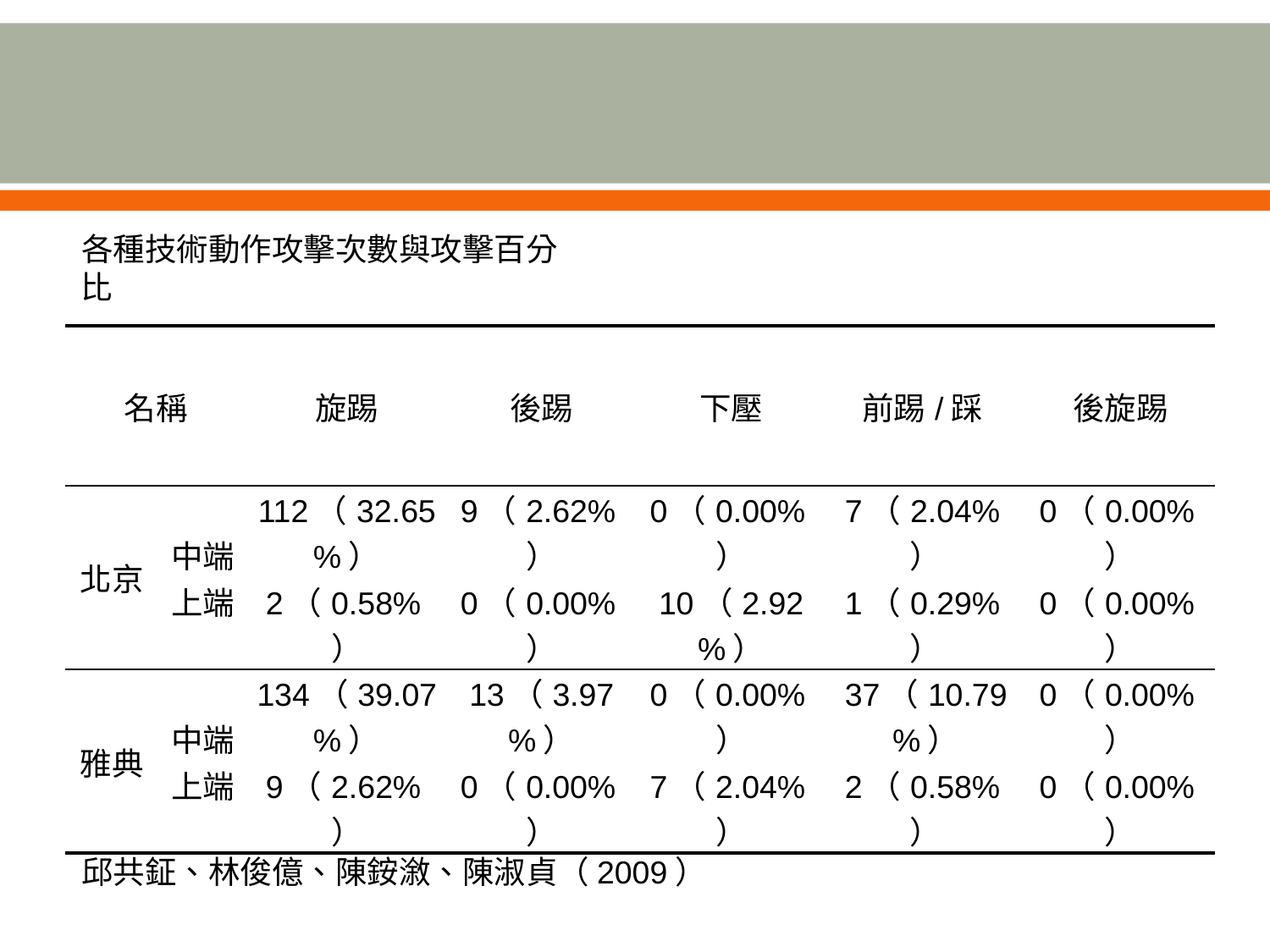

#
各種技術動作攻擊次數與攻擊百分比
| 名稱 |  | 旋踢 | 後踢 | 下壓 | 前踢/踩 | 後旋踢 |
| --- | --- | --- | --- | --- | --- | --- |
| 北京 | 中端 上端 | 112（32.65%） 2（0.58%） | 9（2.62%） 0（0.00%） | 0（0.00%） 10（2.92%） | 7（2.04%） 1（0.29%） | 0（0.00%） 0（0.00%） |
| 雅典 | 中端 上端 | 134（39.07%） 9（2.62%） | 13（3.97%） 0（0.00%） | 0（0.00%） 7（2.04%） | 37（10.79%） 2（0.58%） | 0（0.00%） 0（0.00%） |
邱共鉦、林俊億、陳銨漵、陳淑貞（2009）